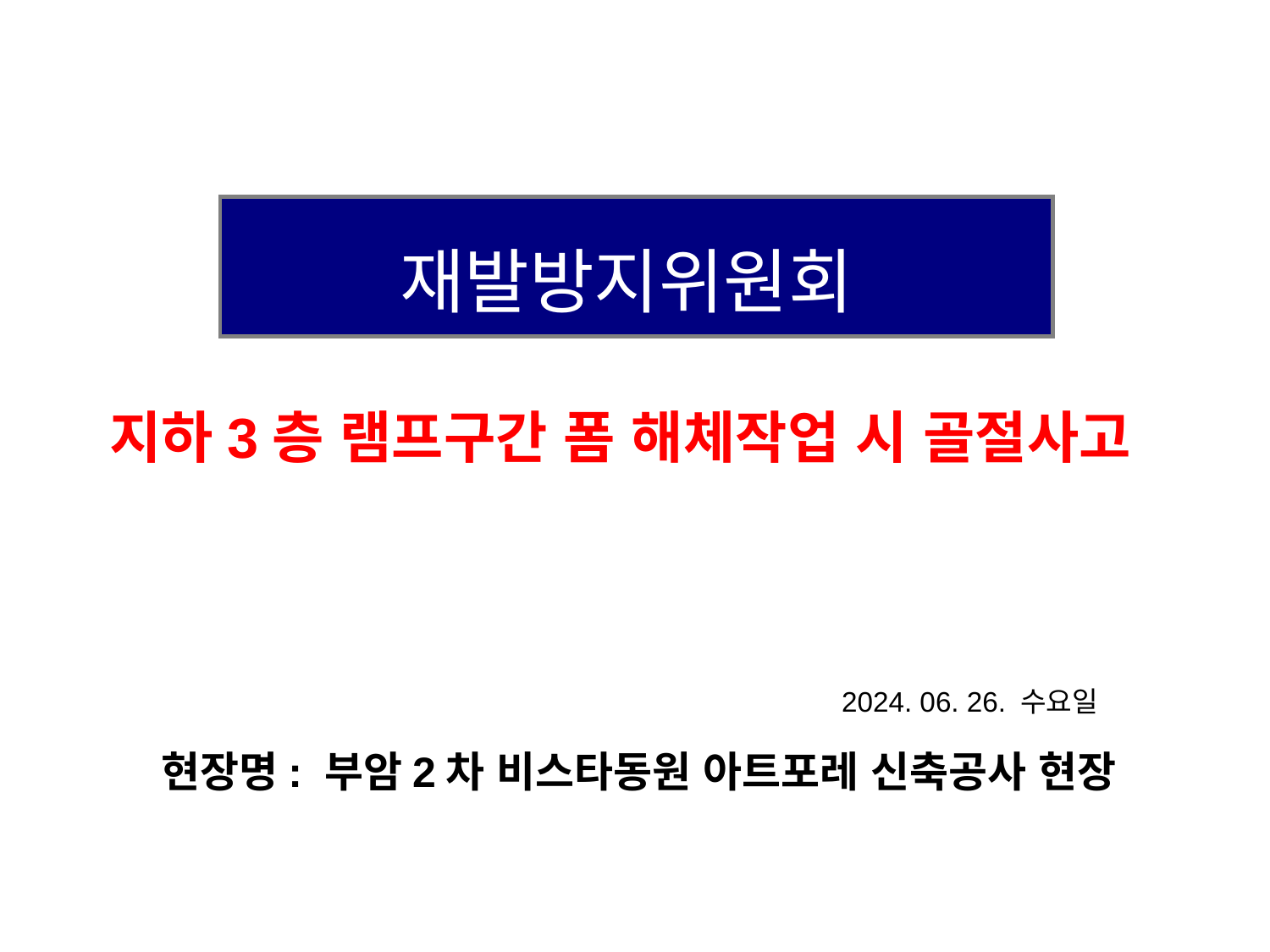

재발방지위원회
 지하3층 램프구간 폼 해체작업 시 골절사고
2024. 06. 26. 수요일
현장명: 부암2차 비스타동원 아트포레 신축공사 현장